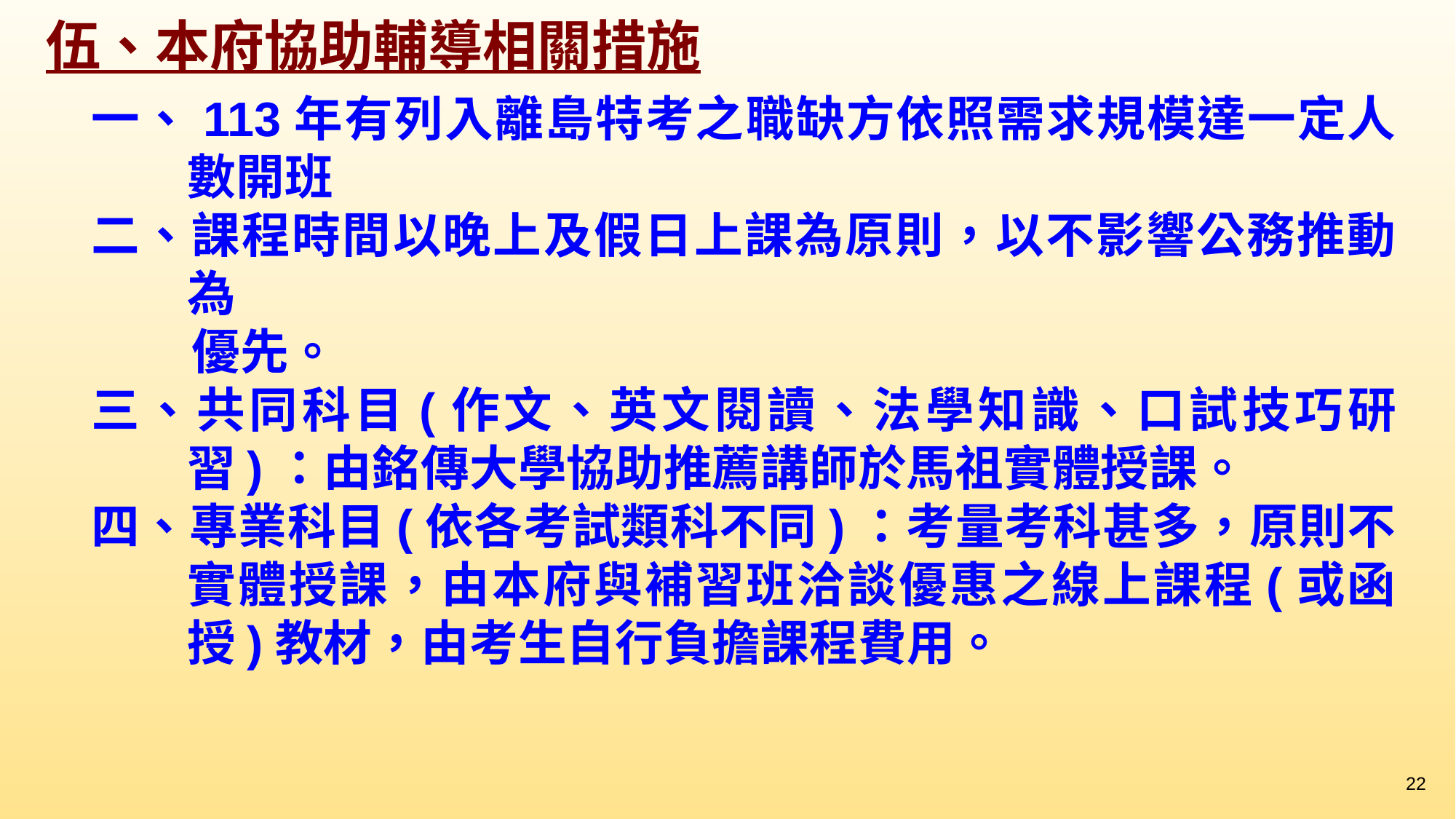

伍、本府協助輔導相關措施
一、113年有列入離島特考之職缺方依照需求規模達一定人數開班
二、課程時間以晚上及假日上課為原則，以不影響公務推動為
        優先。
三、共同科目(作文、英文閱讀、法學知識、口試技巧研習)：由銘傳大學協助推薦講師於馬祖實體授課。
四、專業科目(依各考試類科不同)：考量考科甚多，原則不實體授課，由本府與補習班洽談優惠之線上課程(或函授)教材，由考生自行負擔課程費用。

22